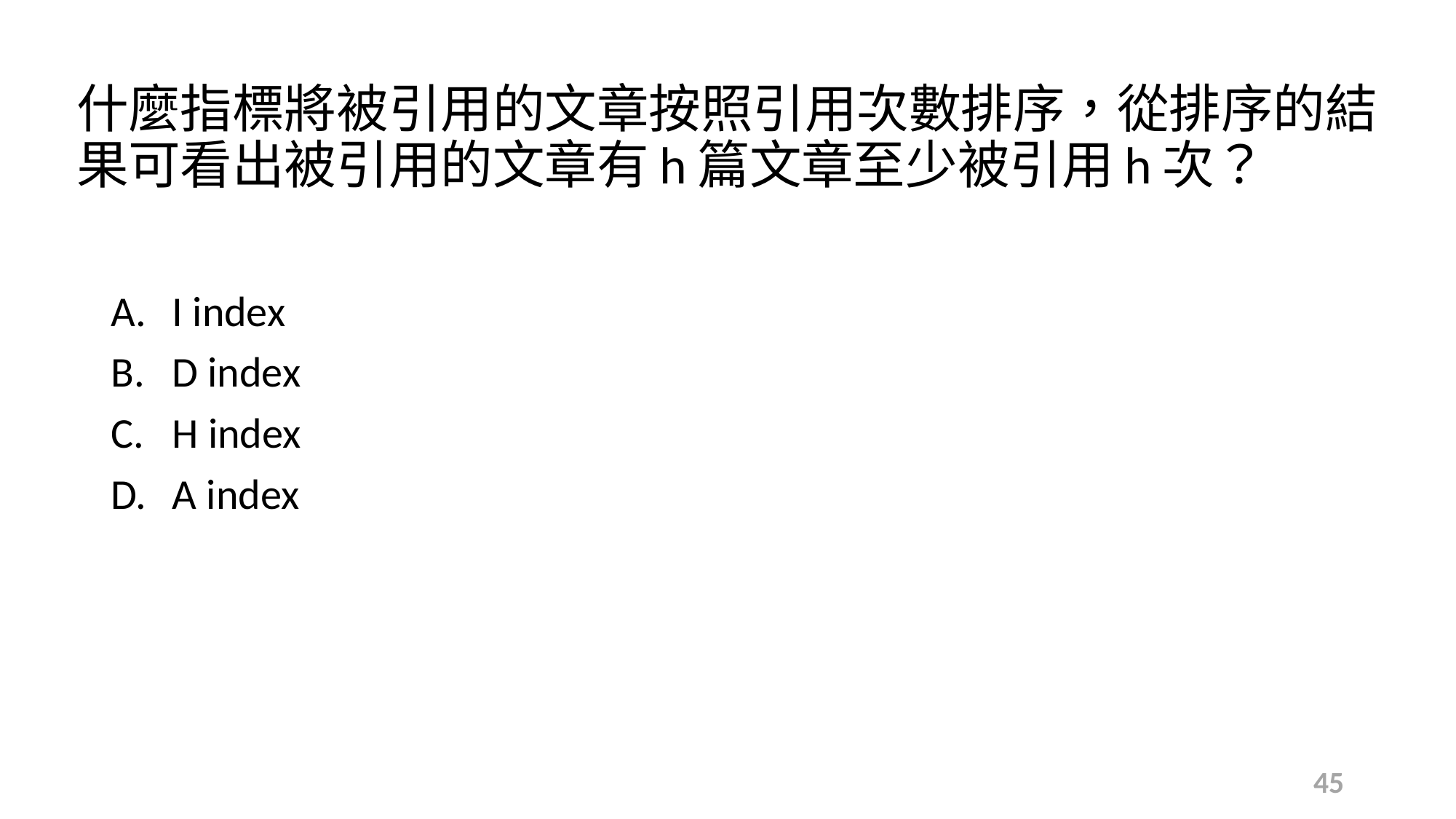

# 什麼指標將被引用的文章按照引用次數排序，從排序的結果可看出被引用的文章有h篇文章至少被引用h次？

I index
D index
H index
A index

45